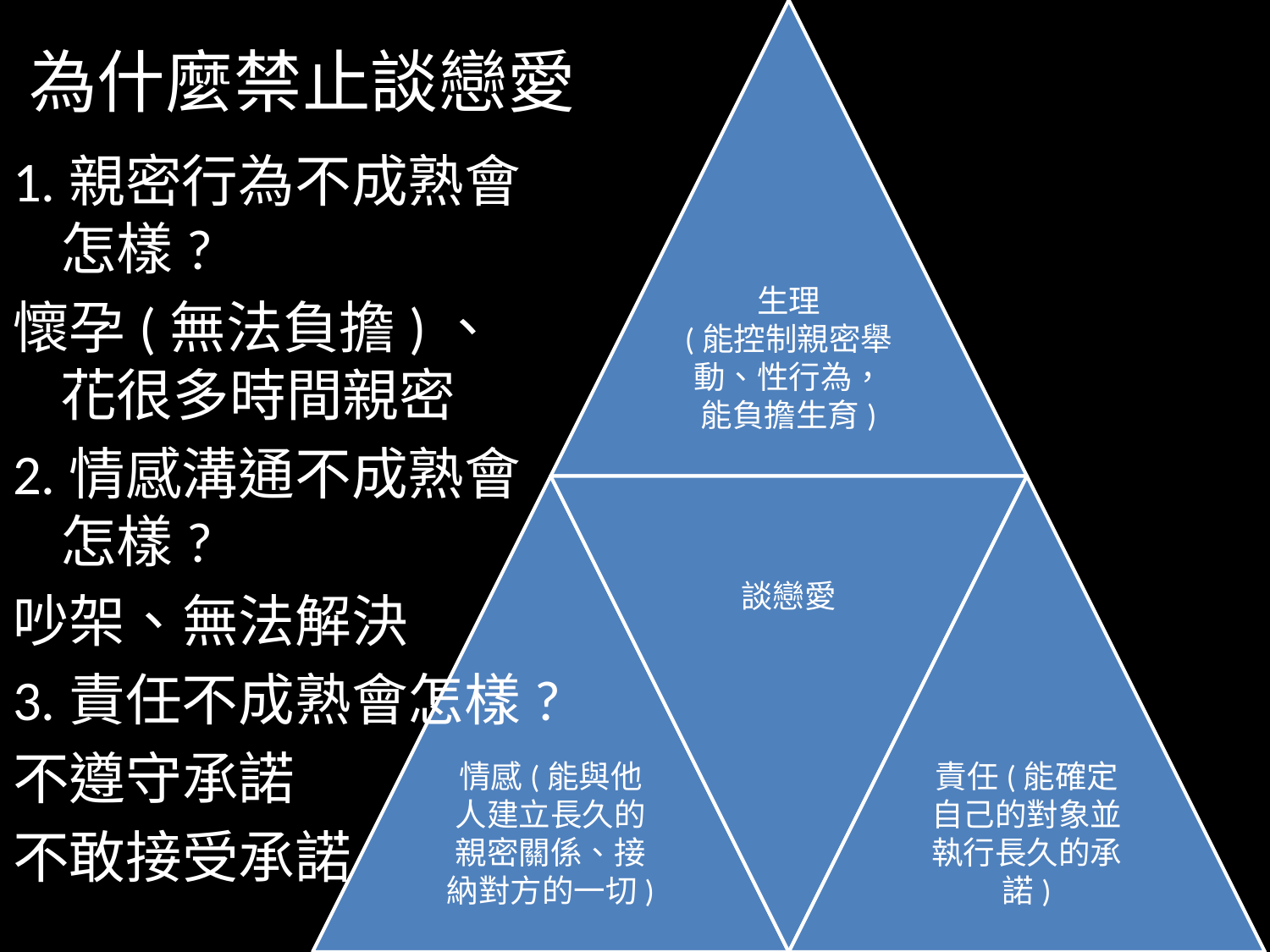

# 為什麼禁止談戀愛
生理
談戀愛
1.親密行為不成熟會怎樣?
懷孕(無法負擔)、花很多時間親密
2.情感溝通不成熟會怎樣?
吵架、無法解決
3.責任不成熟會怎樣?
不遵守承諾
不敢接受承諾